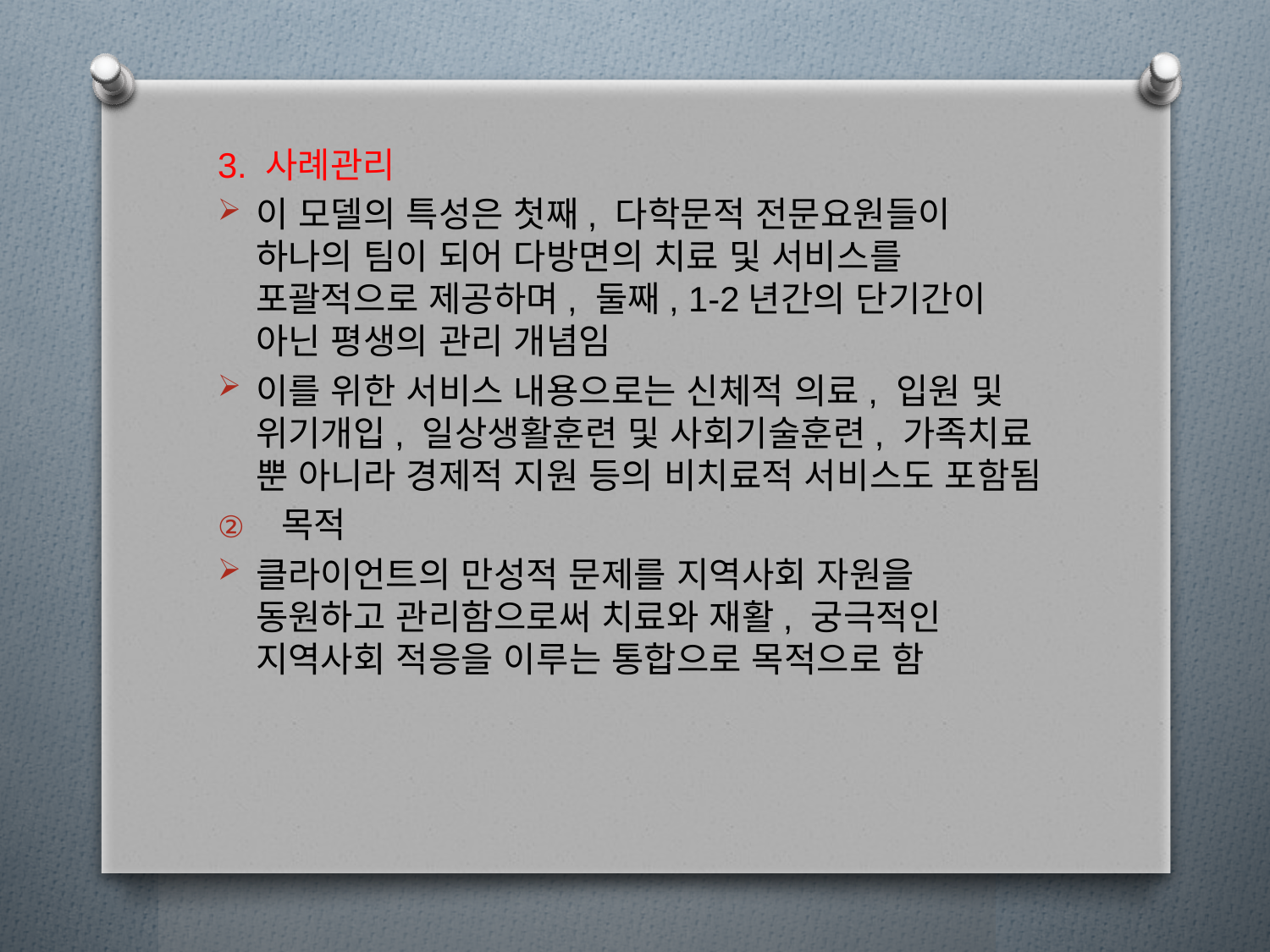

3. 사례관리
이 모델의 특성은 첫째, 다학문적 전문요원들이 하나의 팀이 되어 다방면의 치료 및 서비스를 포괄적으로 제공하며, 둘째, 1-2년간의 단기간이 아닌 평생의 관리 개념임
이를 위한 서비스 내용으로는 신체적 의료, 입원 및 위기개입, 일상생활훈련 및 사회기술훈련, 가족치료 뿐 아니라 경제적 지원 등의 비치료적 서비스도 포함됨
목적
클라이언트의 만성적 문제를 지역사회 자원을 동원하고 관리함으로써 치료와 재활, 궁극적인 지역사회 적응을 이루는 통합으로 목적으로 함